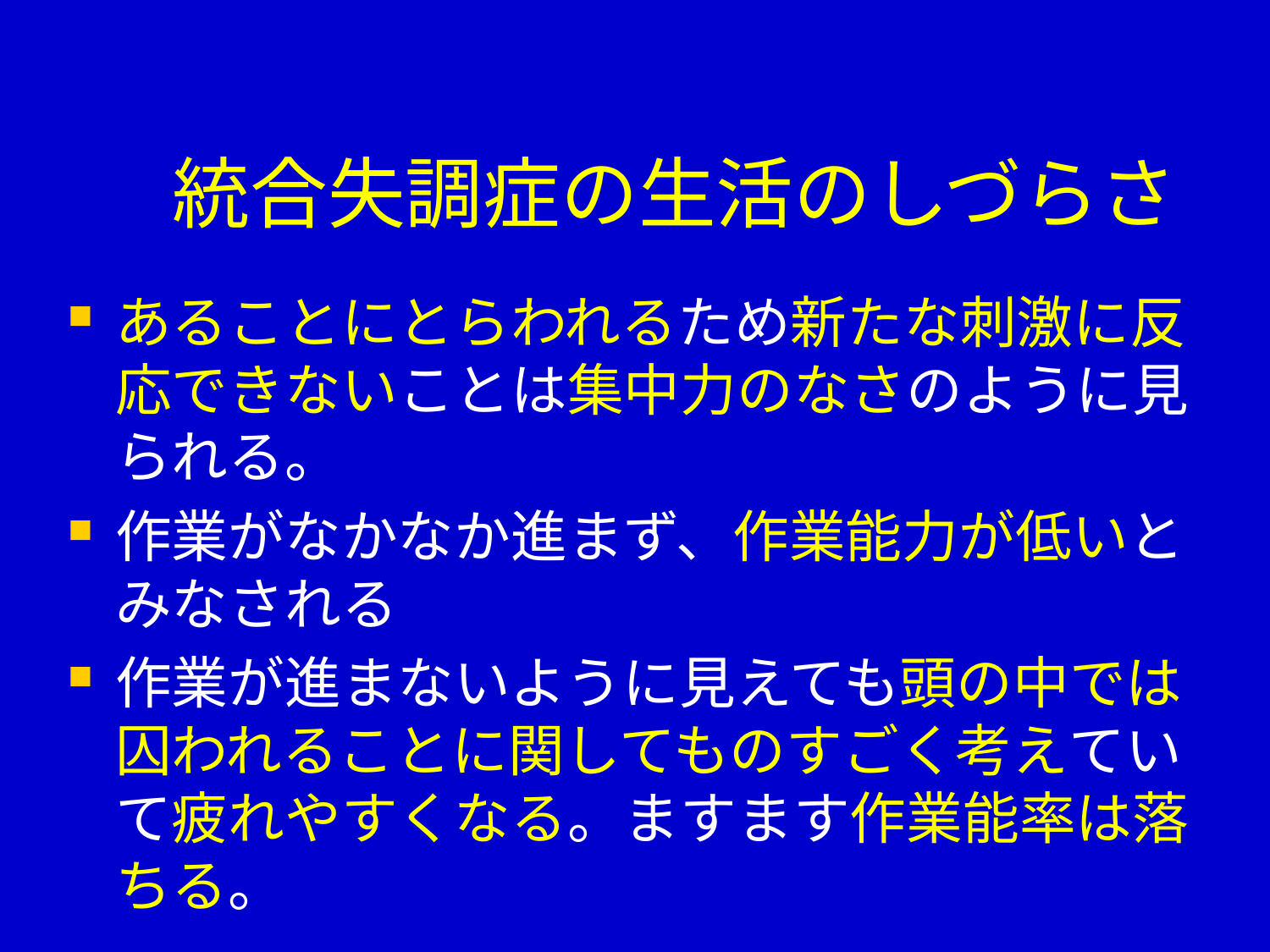

# 統合失調症の生活のしづらさ
あることにとらわれるため新たな刺激に反応できないことは集中力のなさのように見られる。
作業がなかなか進まず、作業能力が低いとみなされる
作業が進まないように見えても頭の中では囚われることに関してものすごく考えていて疲れやすくなる。ますます作業能率は落ちる。